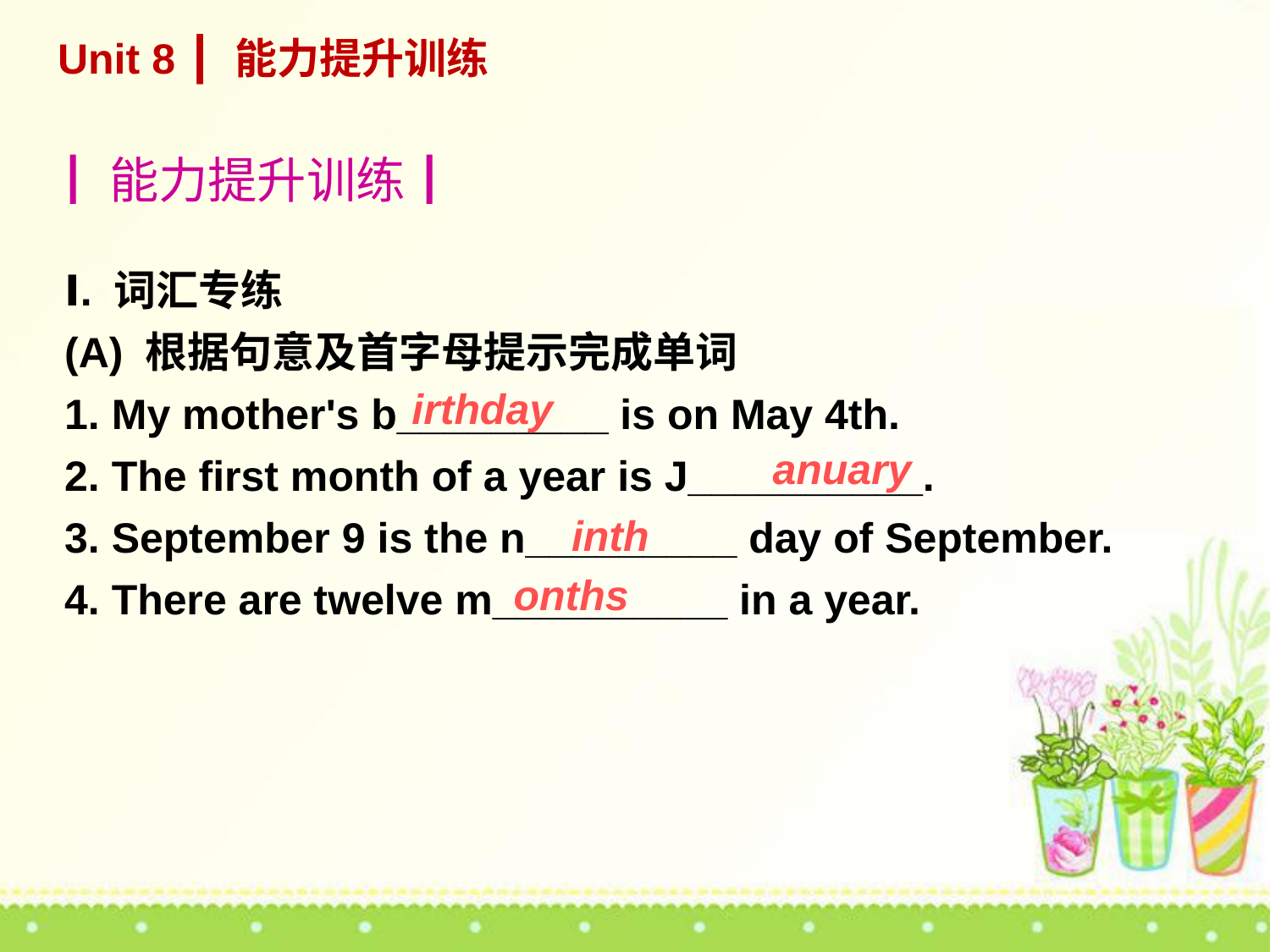

Unit 8 ┃ 能力提升训练
┃能力提升训练┃
Ⅰ. 词汇专练
(A) 根据句意及首字母提示完成单词
1. My mother's b_________ is on May 4th.
2. The first month of a year is J__________.
3. September 9 is the n_________ day of September.
4. There are twelve m__________ in a year.
irthday
anuary
inth
onths